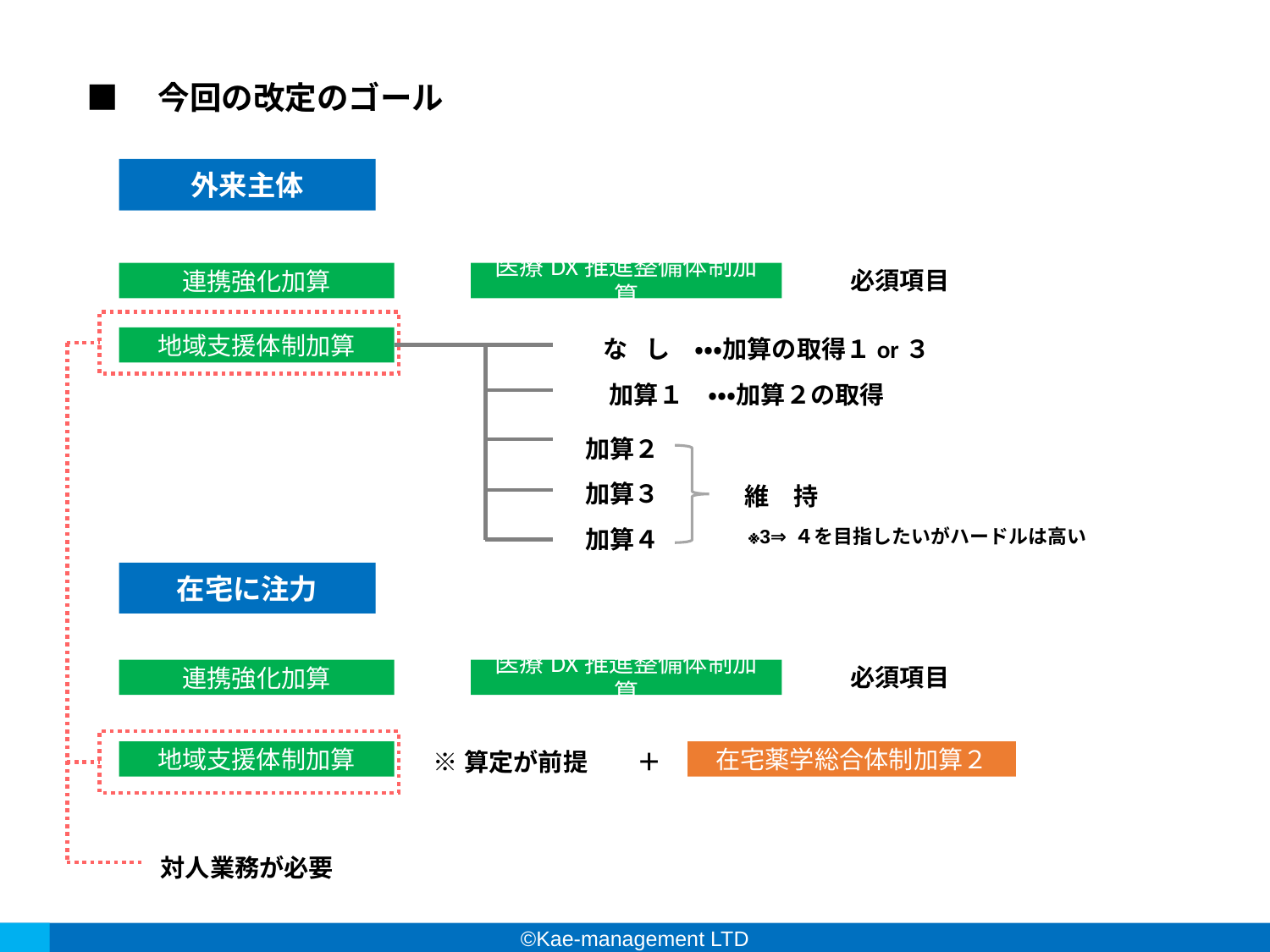

■　今回の改定のゴール
外来主体
必須項目
連携強化加算
医療DX推進整備体制加算

地域支援体制加算
な   し　・・・加算の取得１or３
加算１　・・・加算２の取得
加算２

加算３
維　持
加算４
※3⇒４を目指したいがハードルは高い
在宅に注力
必須項目
連携強化加算
医療DX推進整備体制加算

※算定が前提　　＋
地域支援体制加算
在宅薬学総合体制加算２
対人業務が必要